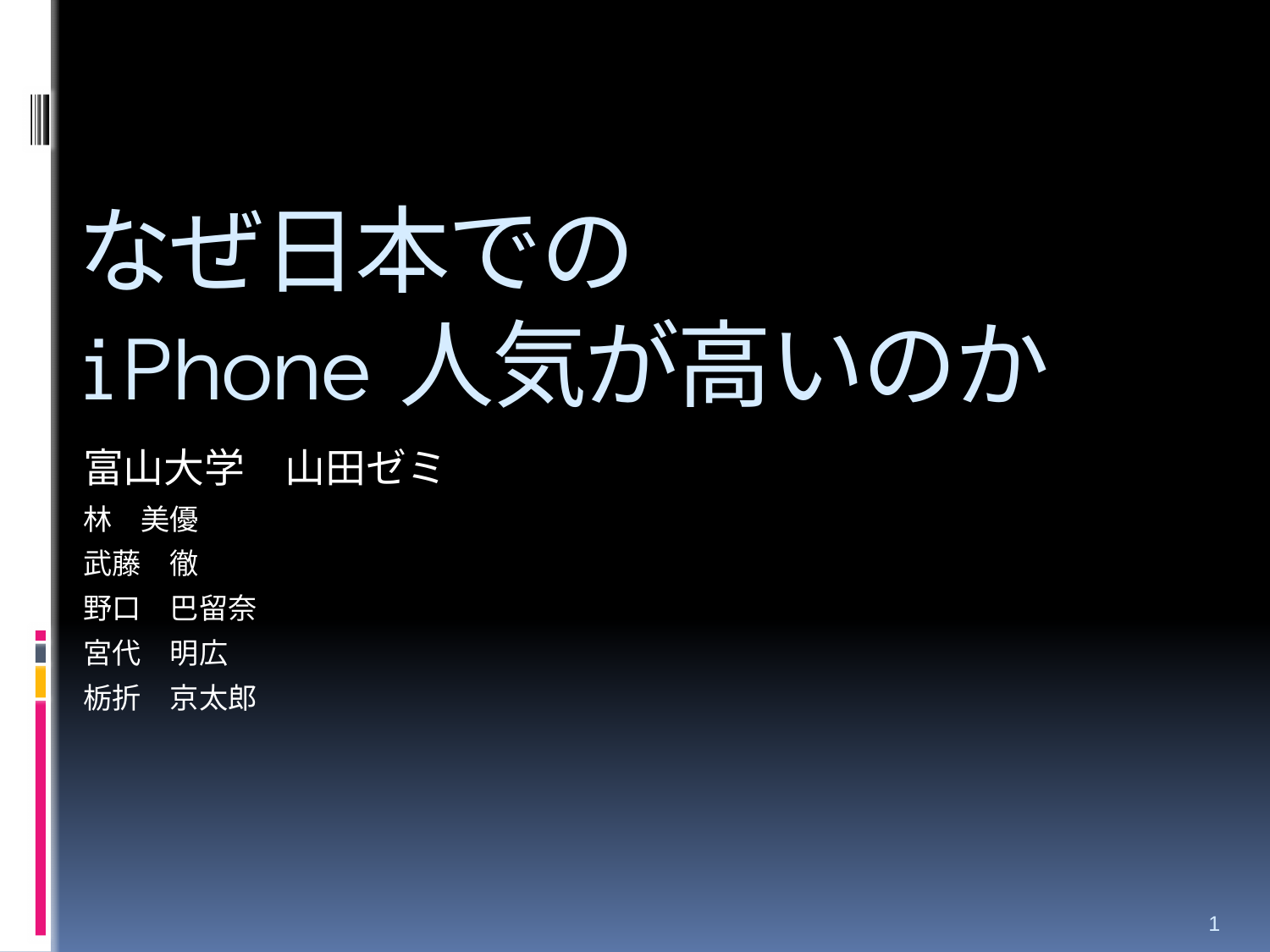

なぜ日本での
iPhone人気が高いのか
富山大学　山田ゼミ
林　美優
武藤　徹
野口　巴留奈
宮代　明広
栃折　京太郎
1